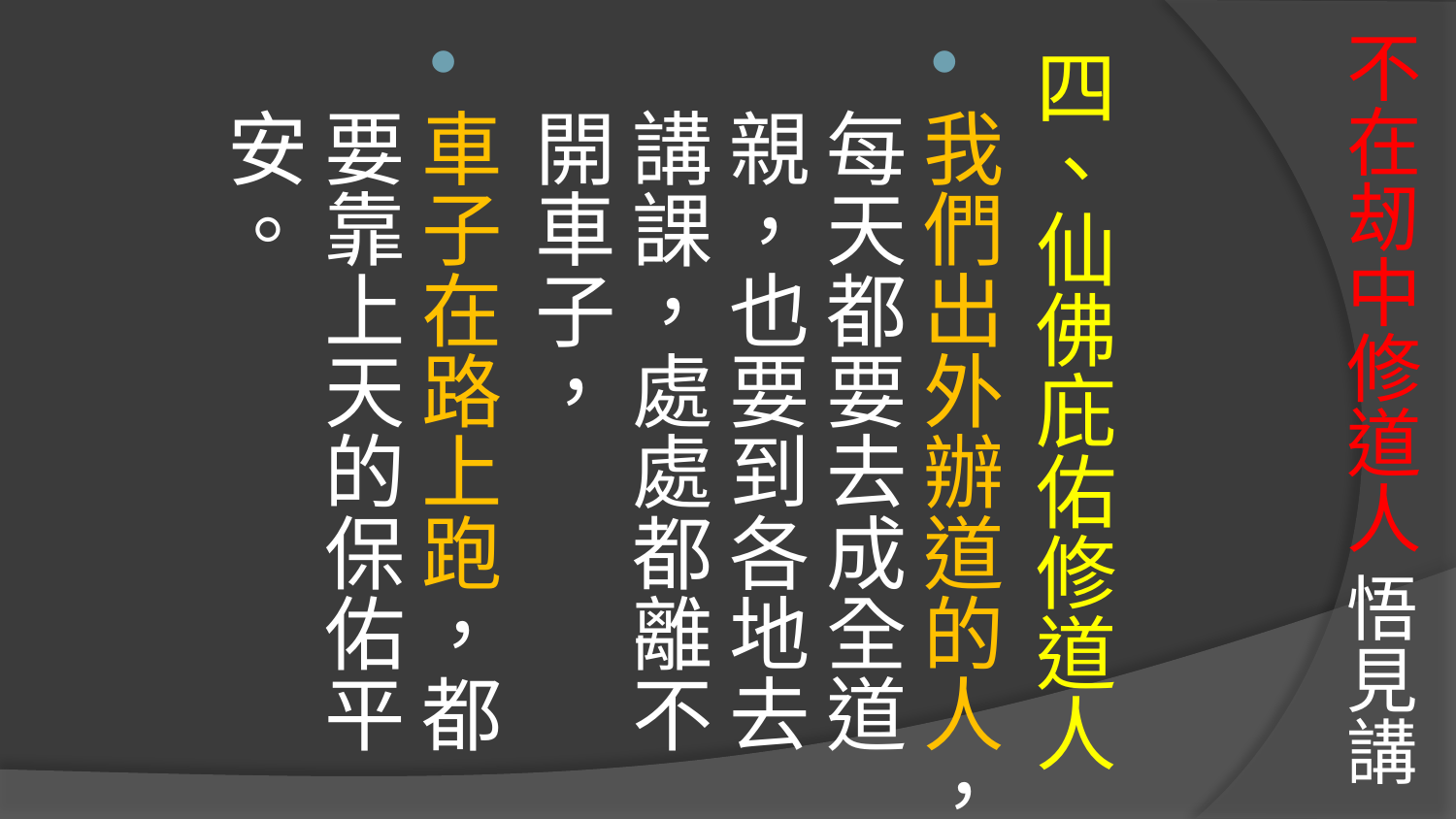

# 不在刼中修道人 悟見講
四、仙佛庇佑修道人
我們出外辦道的人，每天都要去成全道親，也要到各地去講課，處處都離不開車子，
車子在路上跑，都要靠上天的保佑平安。